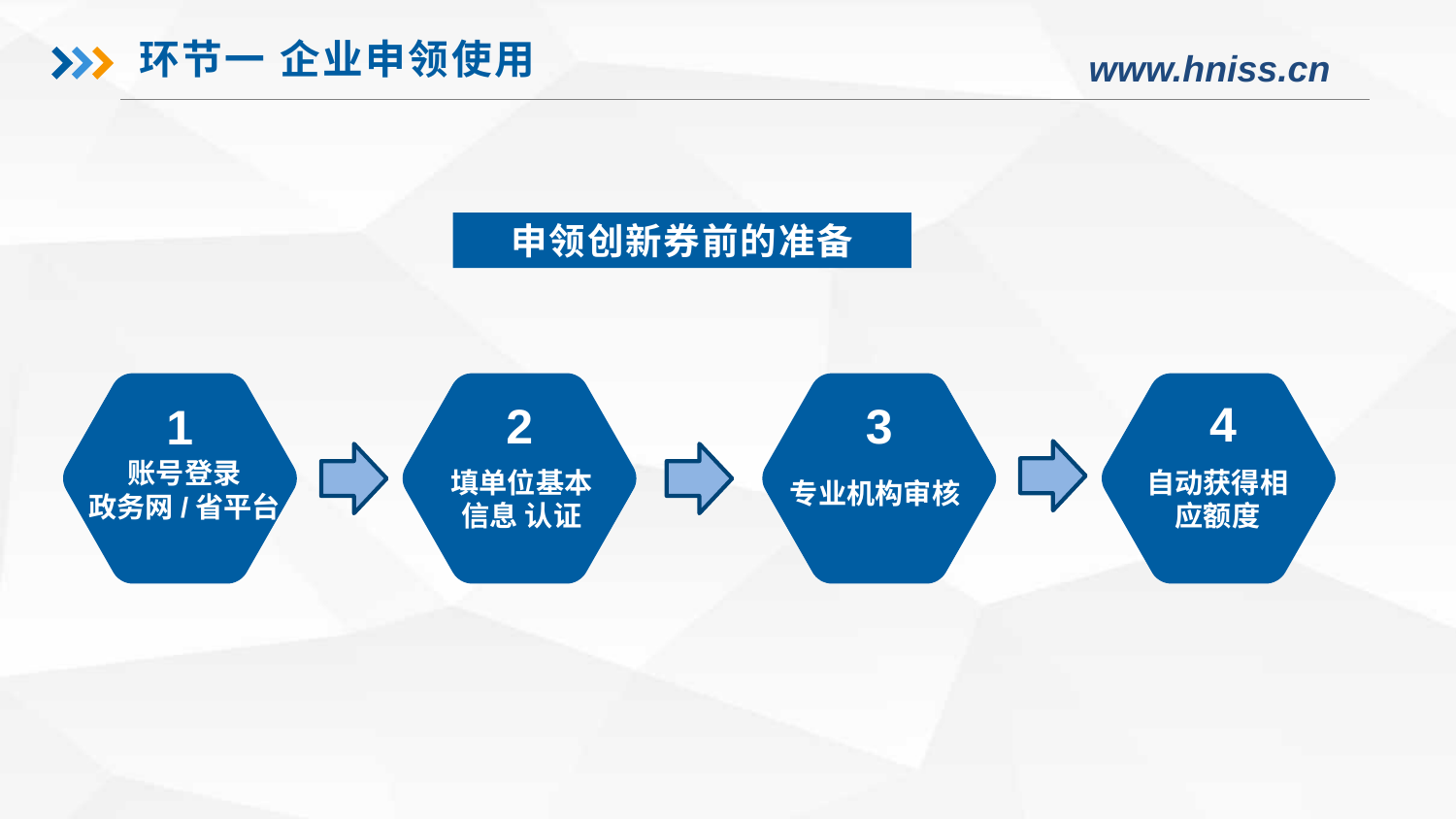

环节一 企业申领使用
申领创新券前的准备

4
2
3
1
账号登录
政务网/省平台
填单位基本信息 认证
自动获得相应额度
专业机构审核